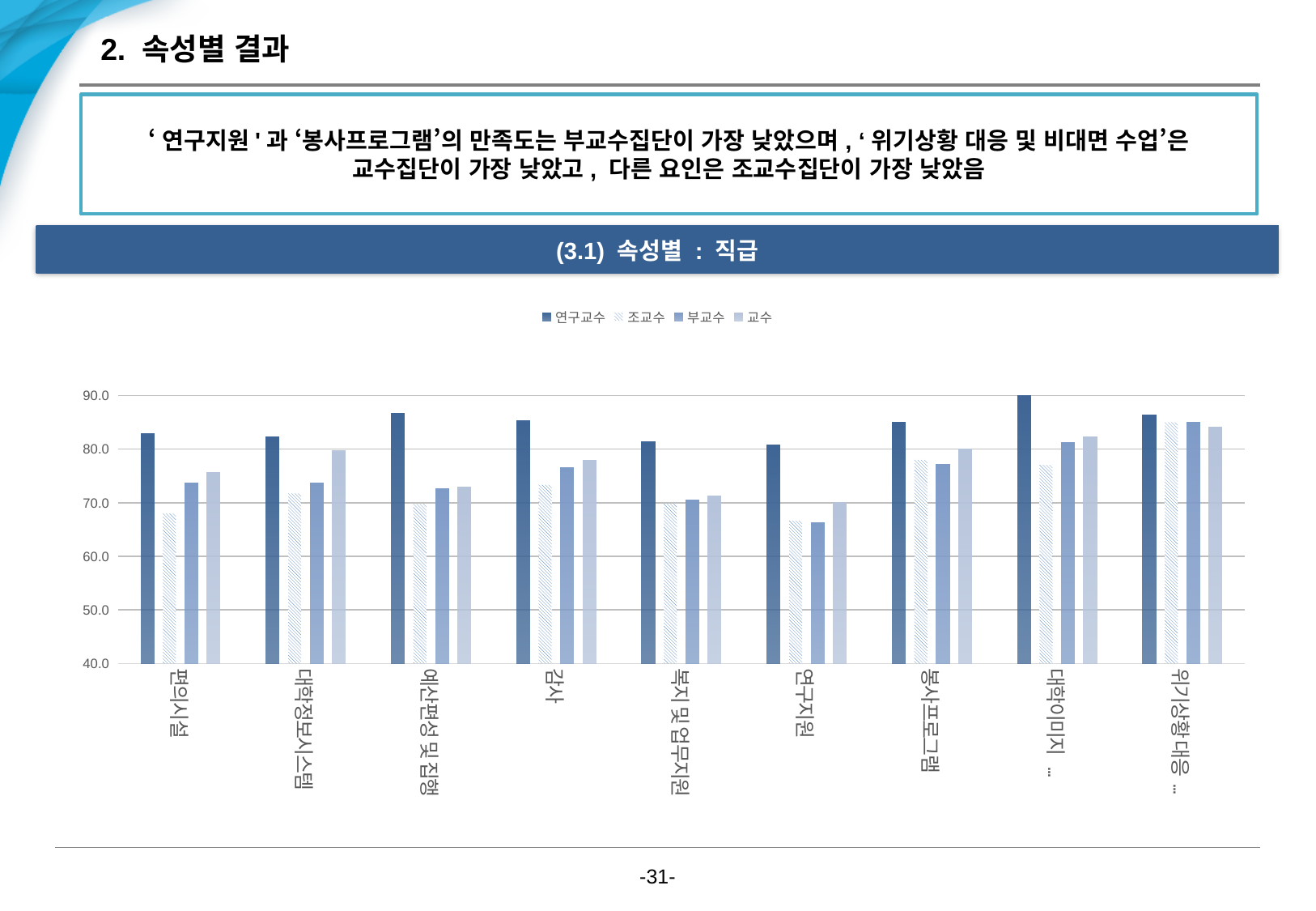

# 2. 속성별 결과

‘연구지원'과 ‘봉사프로그램’의 만족도는 부교수집단이 가장 낮았으며, ‘위기상황 대응 및 비대면 수업’은 교수집단이 가장 낮았고, 다른 요인은 조교수집단이 가장 낮았음
(3.1) 속성별 : 직급

### Chart

| Category | 연구교수 | 조교수 | 부교수 | 교수 |
|---|---|---|---|---|
| 편의시설 | 82.85714285714286 | 68.0 | 73.6842105263158 | 75.625 |
| 대학정보시스템 | 82.28571428571429 | 71.73333333333333 | 73.6842105263158 | 79.75 |
| 예산편성 및 집행 | 86.66666666642857 | 69.77777777733333 | 72.6315789468421 | 72.916666666875 |
| 감사 | 85.23809523785714 | 73.33333333333333 | 76.49122806999999 | 77.916666666875 |
| 복지 및 업무지원 | 81.42857142857143 | 69.77777777733333 | 70.52631578947368 | 71.25 |
| 연구지원 | 80.71428571428571 | 66.66666666666667 | 66.3157894736842 | 70.0 |
| 봉사프로그램 | 85.0 | 78.0 | 77.19298245631579 | 80.0 |
| 대학이미지 및 소속감 | 91.14285714285714 | 77.06666666666666 | 81.26315789473684 | 82.25 |
| 위기상황 대응 및 비대면 수업 | 86.42857142857143 | 85.0 | 85.0 | 84.0625 |
-31-